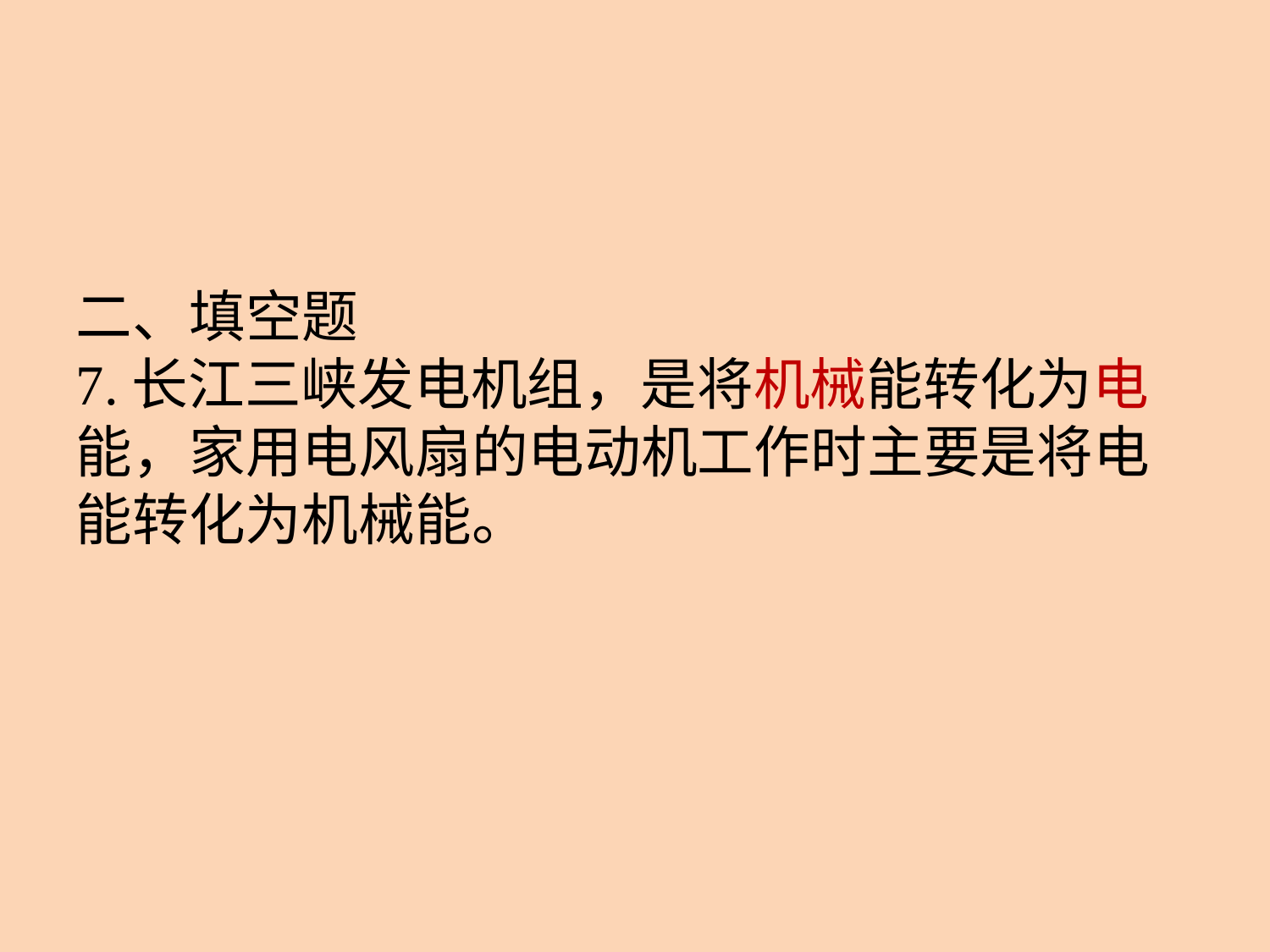

二、填空题
7.长江三峡发电机组，是将机械能转化为电能，家用电风扇的电动机工作时主要是将电能转化为机械能。